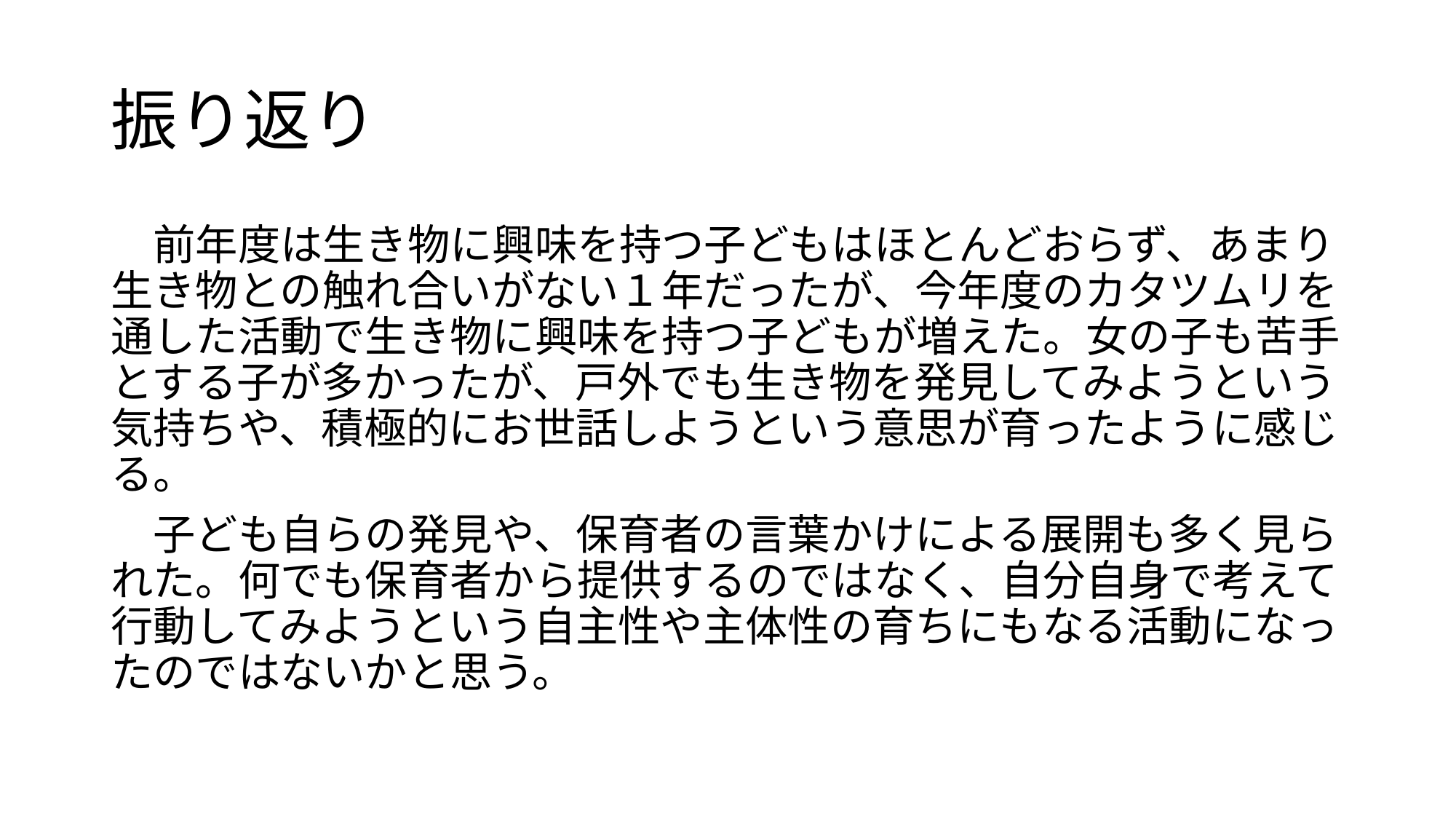

# 振り返り
　前年度は生き物に興味を持つ子どもはほとんどおらず、あまり生き物との触れ合いがない１年だったが、今年度のカタツムリを通した活動で生き物に興味を持つ子どもが増えた。女の子も苦手とする子が多かったが、戸外でも生き物を発見してみようという気持ちや、積極的にお世話しようという意思が育ったように感じる。
　子ども自らの発見や、保育者の言葉かけによる展開も多く見られた。何でも保育者から提供するのではなく、自分自身で考えて行動してみようという自主性や主体性の育ちにもなる活動になったのではないかと思う。